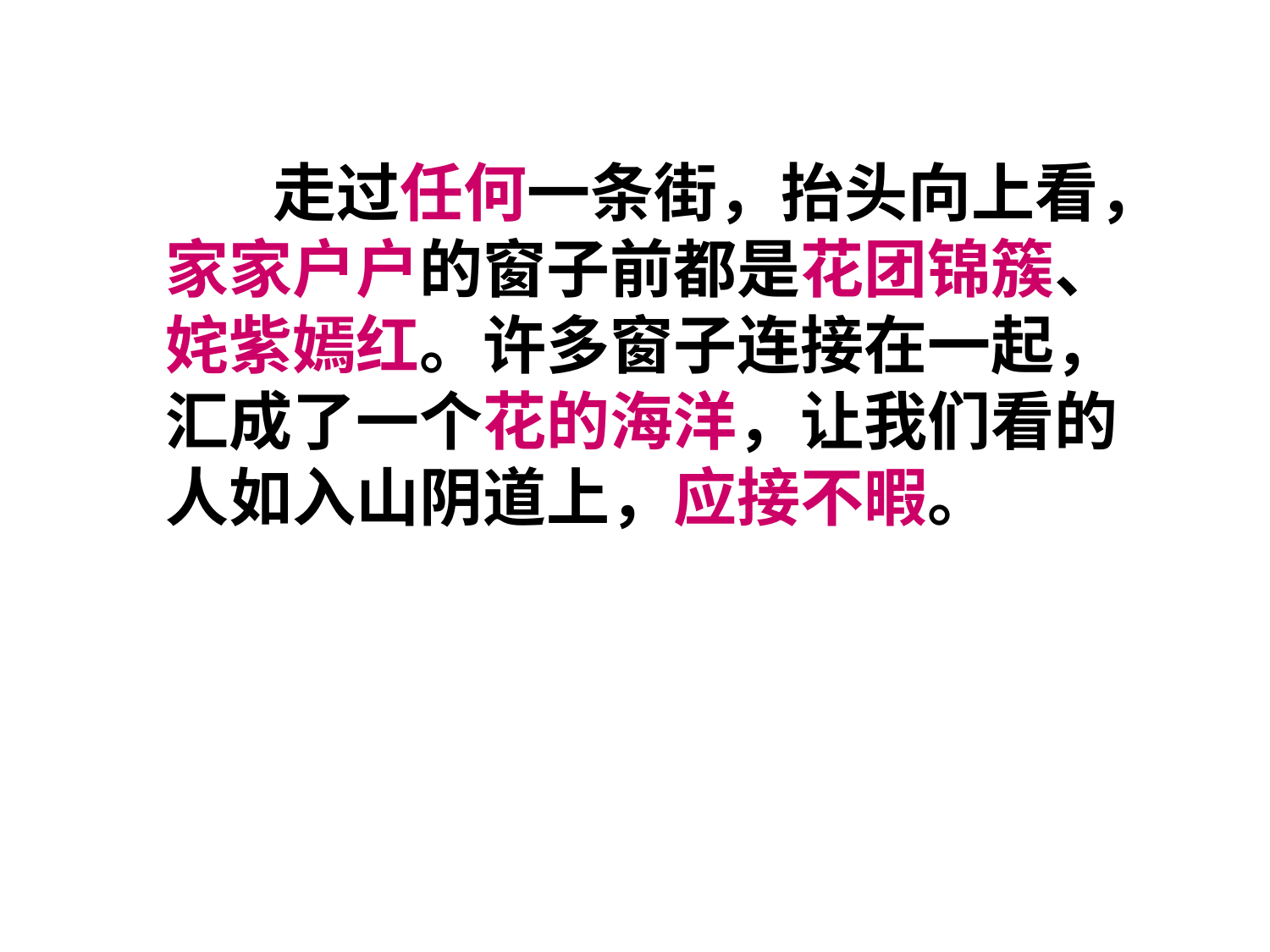

走过任何一条街，抬头向上看，家家户户的窗子前都是花团锦簇、姹紫嫣红。许多窗子连接在一起，汇成了一个花的海洋，让我们看的人如入山阴道上，应接不暇。